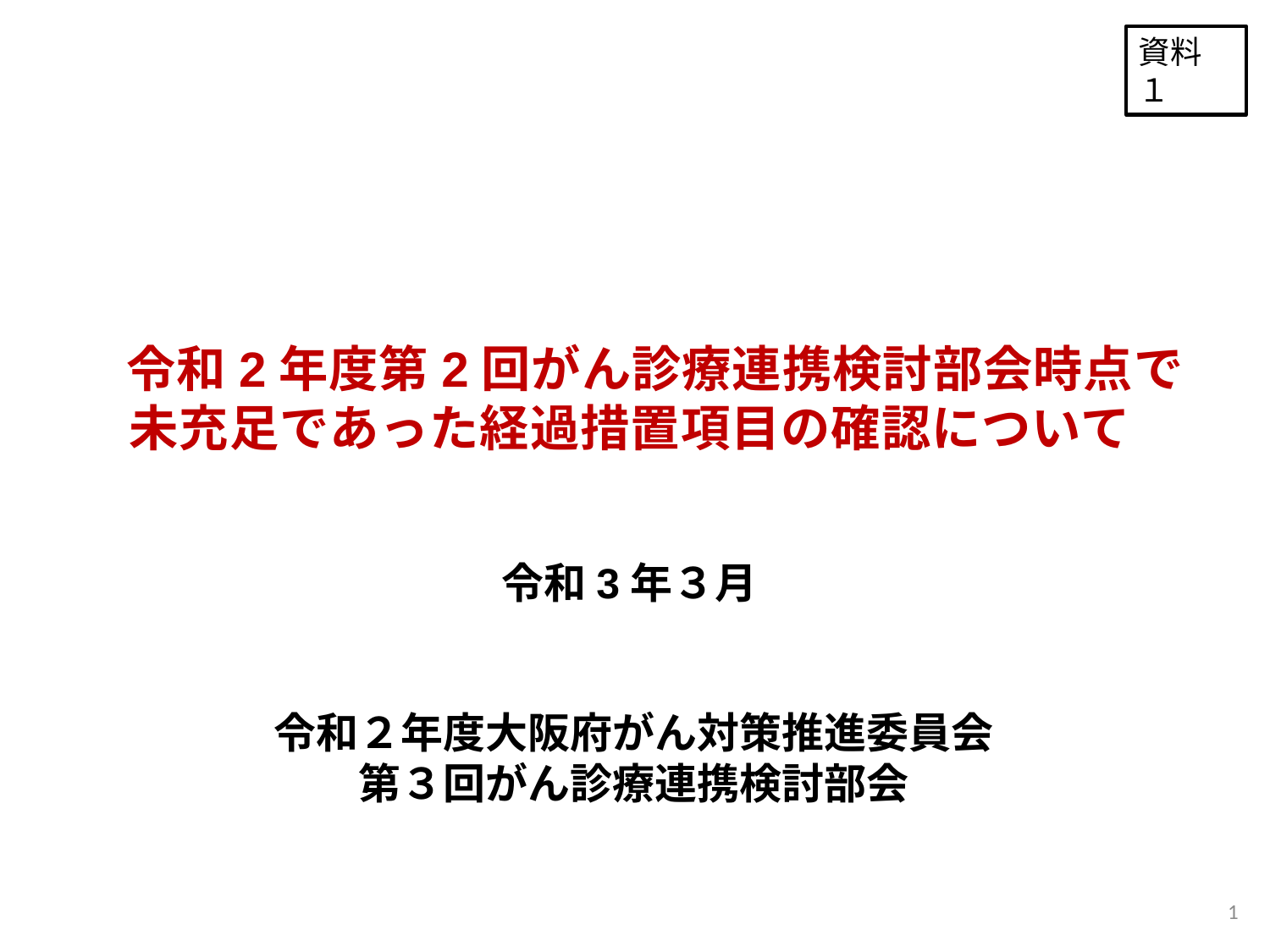

資料１
　令和2年度第2回がん診療連携検討部会時点で
未充足であった経過措置項目の確認について
令和3年３月
令和２年度大阪府がん対策推進委員会
第３回がん診療連携検討部会
1